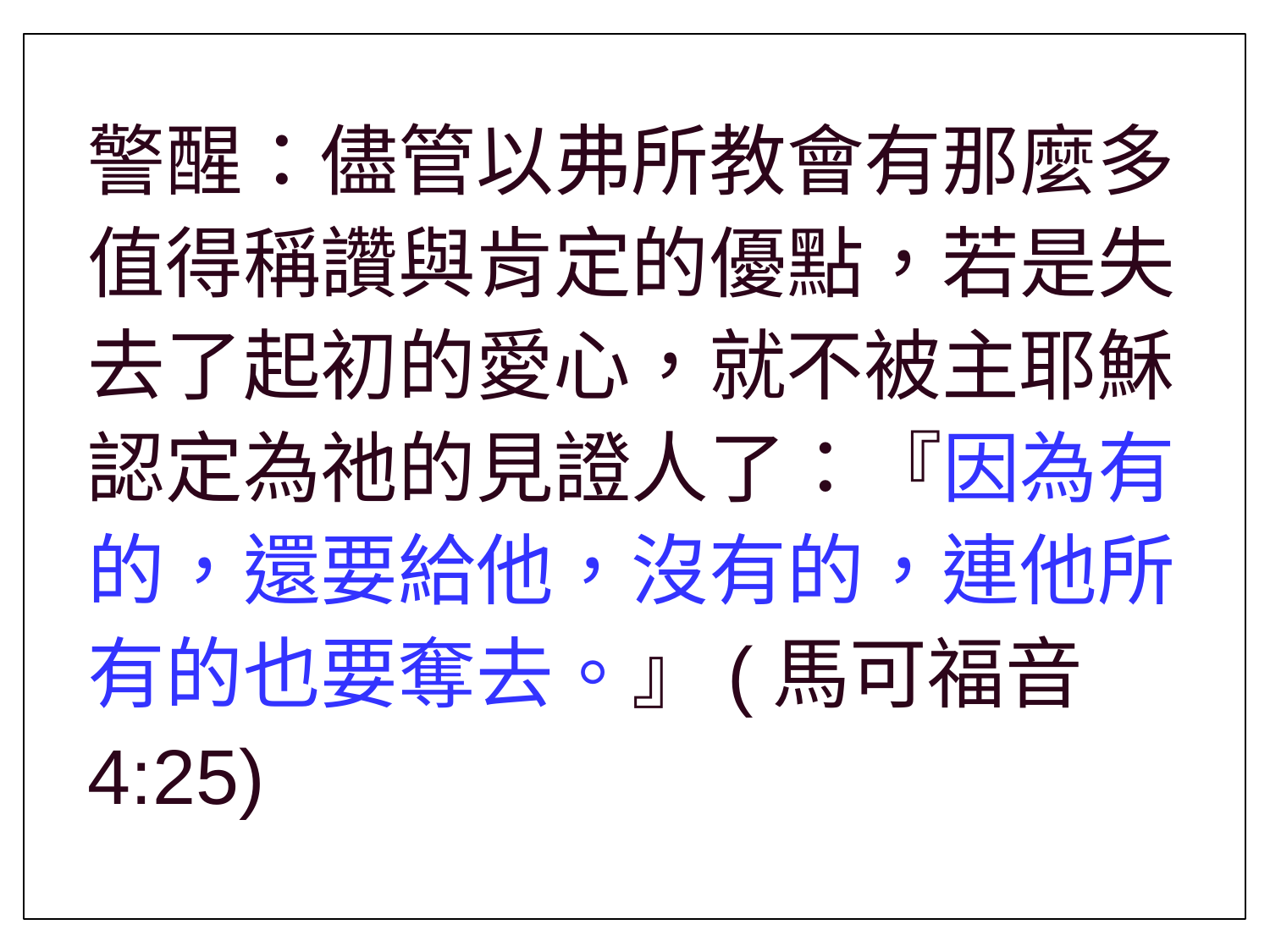

警醒：儘管以弗所教會有那麼多值得稱讚與肯定的優點，若是失去了起初的愛心，就不被主耶穌認定為祂的見證人了：『因為有的，還要給他，沒有的，連他所有的也要奪去。』(馬可福音 4:25)